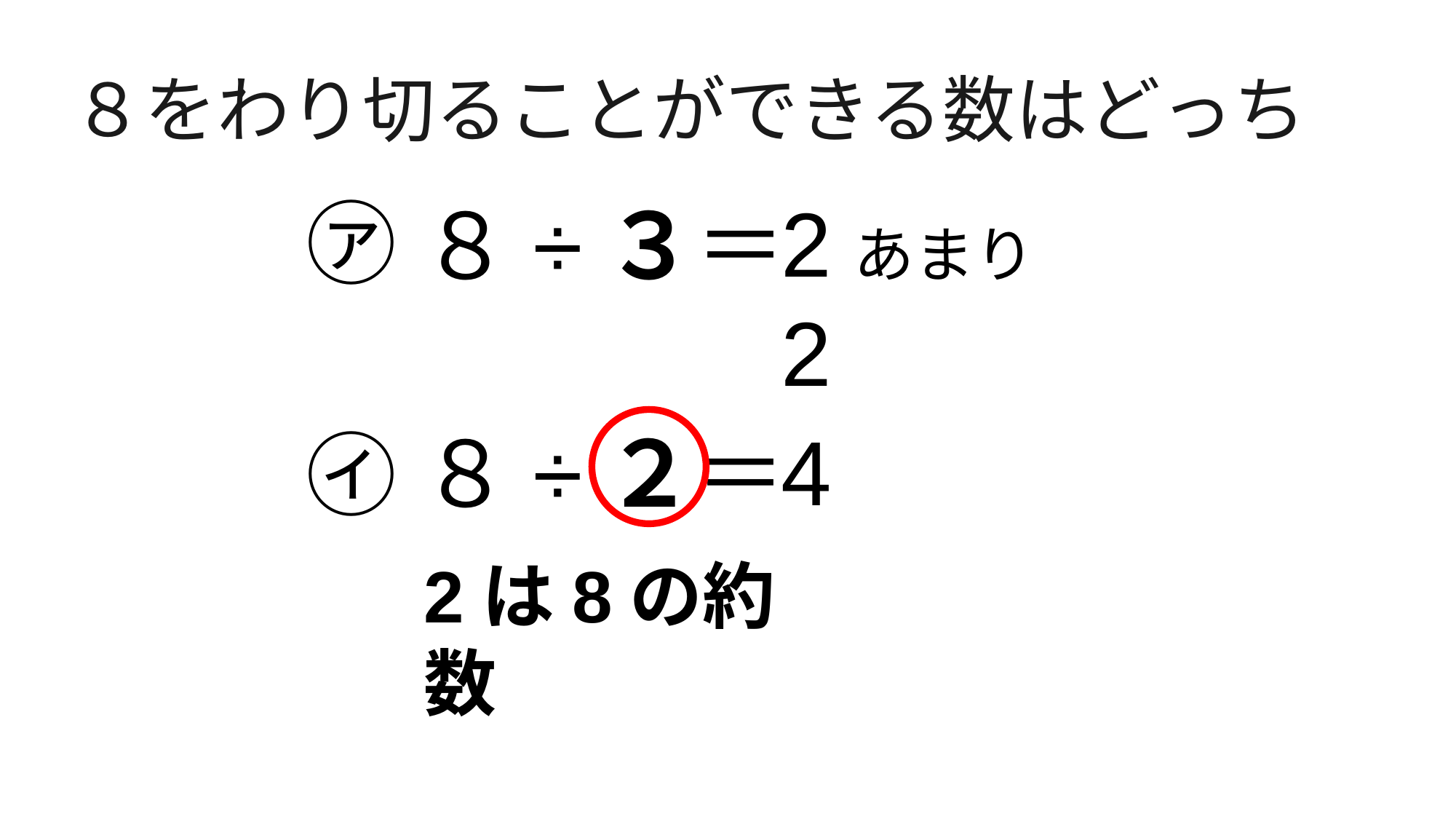

８をわり切ることができる数はどっち
㋐
2あまり2
８÷３＝

4
８÷２＝
㋑
2は8の約数